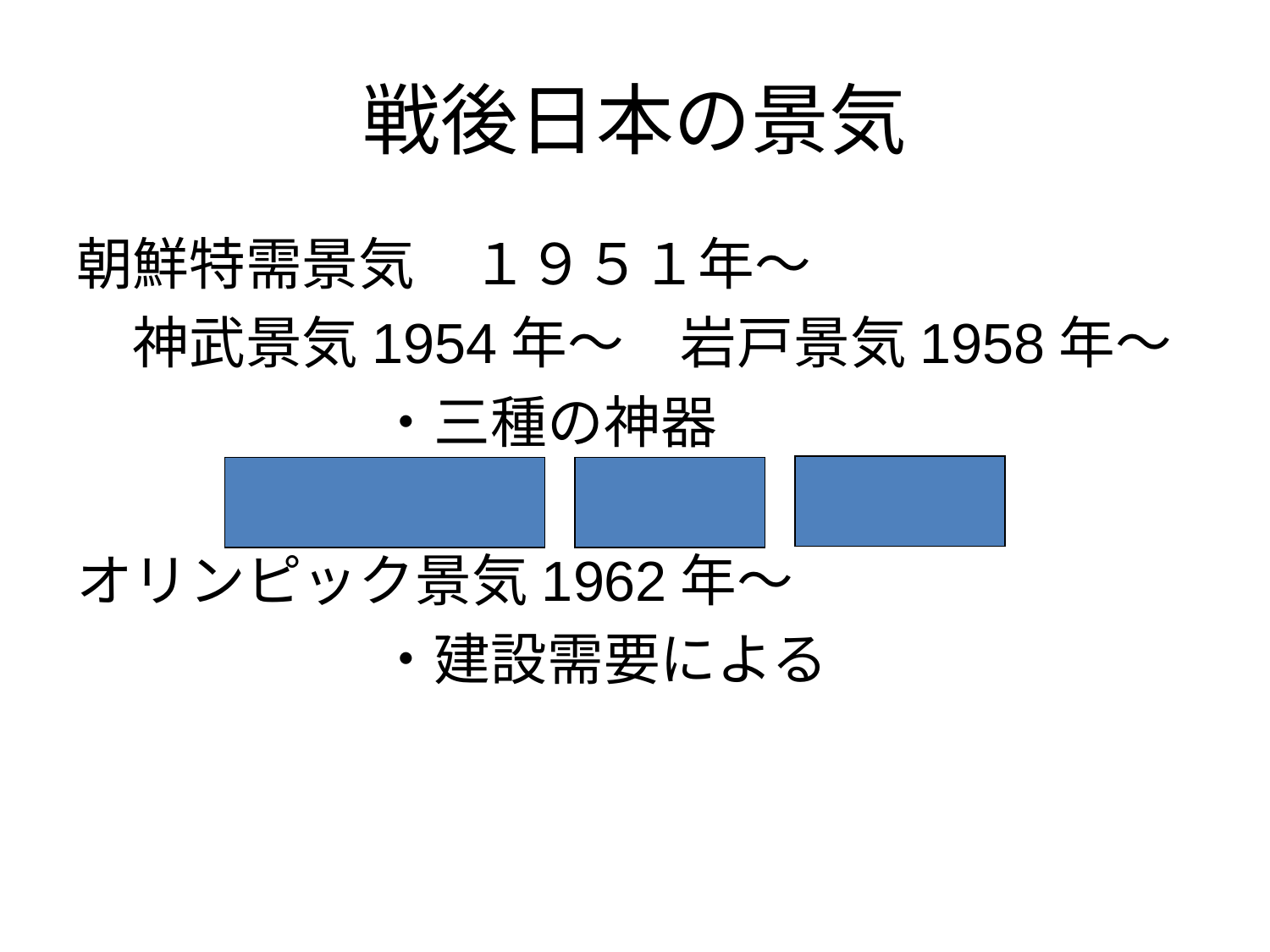

# 戦後日本の景気
朝鮮特需景気　１９５１年～
　神武景気1954年～　岩戸景気1958年～
　　　　	・三種の神器
　　　白黒テレビ　洗濯機　冷蔵庫
オリンピック景気1962年～
　　　　	・建設需要による